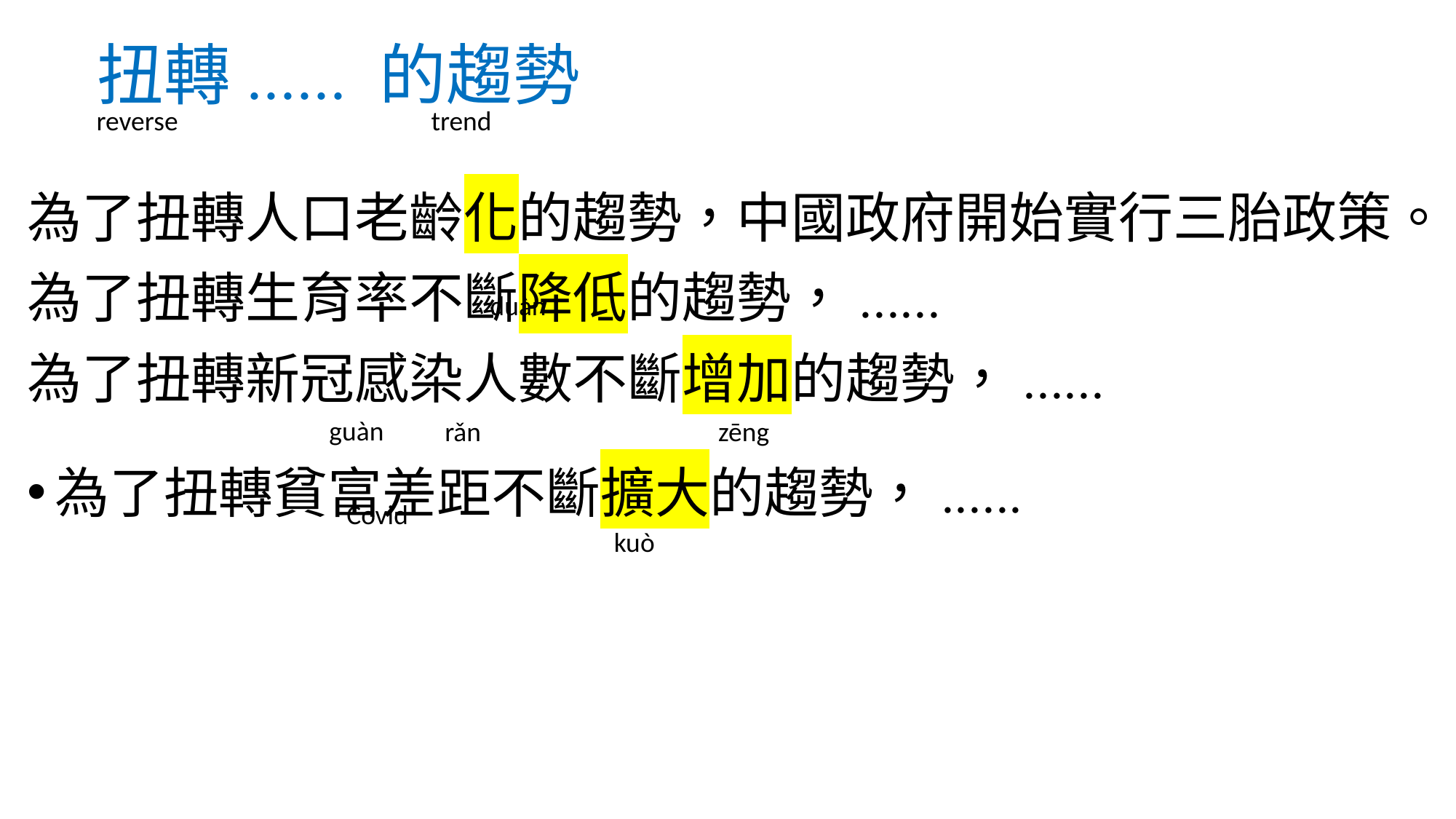

# 扭轉...... 的趨勢
reverse                                         trend
為了扭轉人口老齡化的趨勢，中國政府開始實行三胎政策。
為了扭轉生育率不斷降低的趨勢，......
為了扭轉新冠感染人數不斷增加的趨勢，......
為了扭轉貧富差距不斷擴大的趨勢，......
duàn
guàn
rǎn
zēng
Covid
kuò